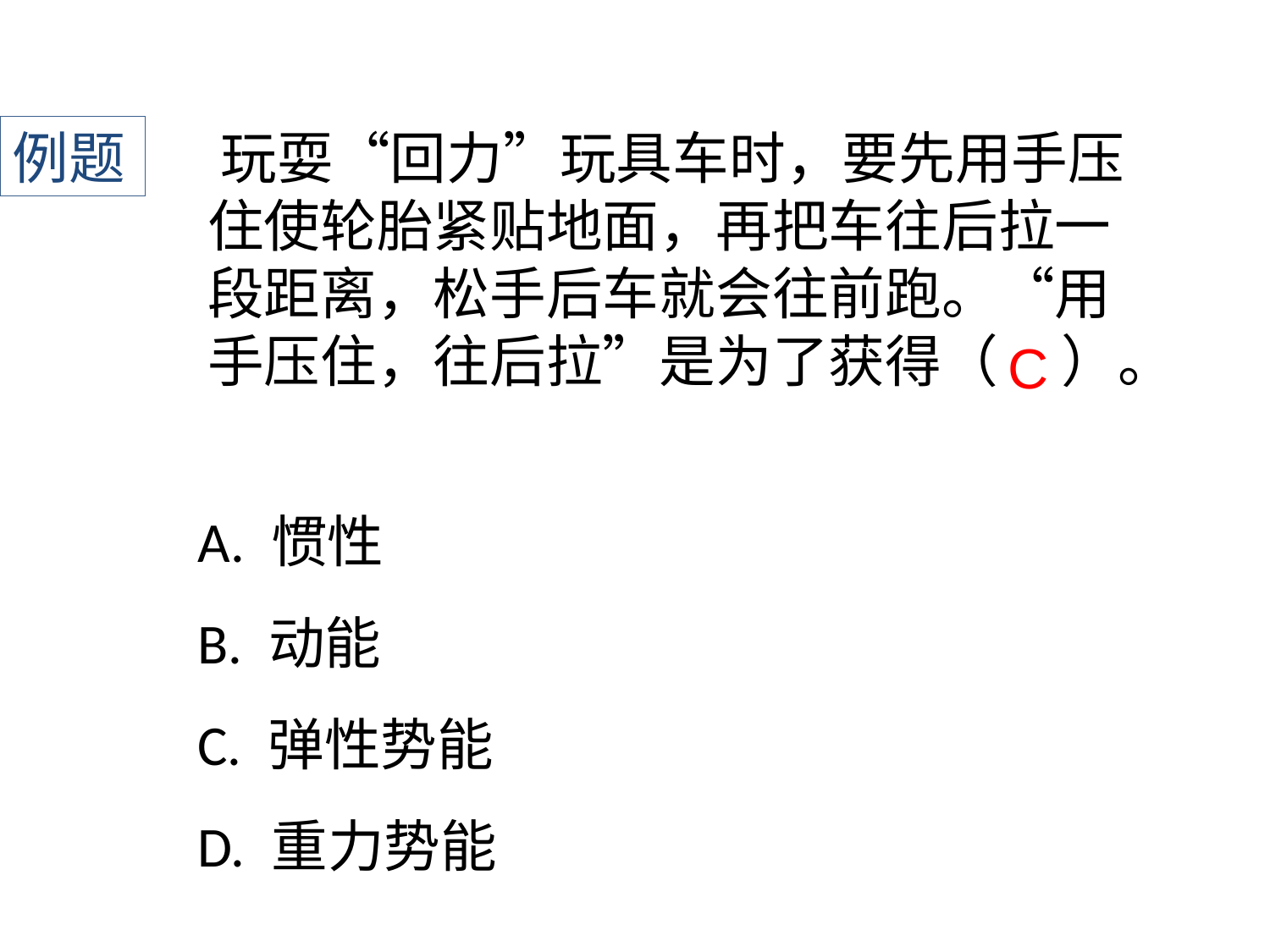

例题
﻿玩耍“回力”玩具车时，要先用手压住使轮胎紧贴地面，再把车往后拉一段距离，松手后车就会往前跑。“用手压住，往后拉”是为了获得（     ）。
C
﻿A. 惯性
B. 动能
C. 弹性势能
D. 重力势能